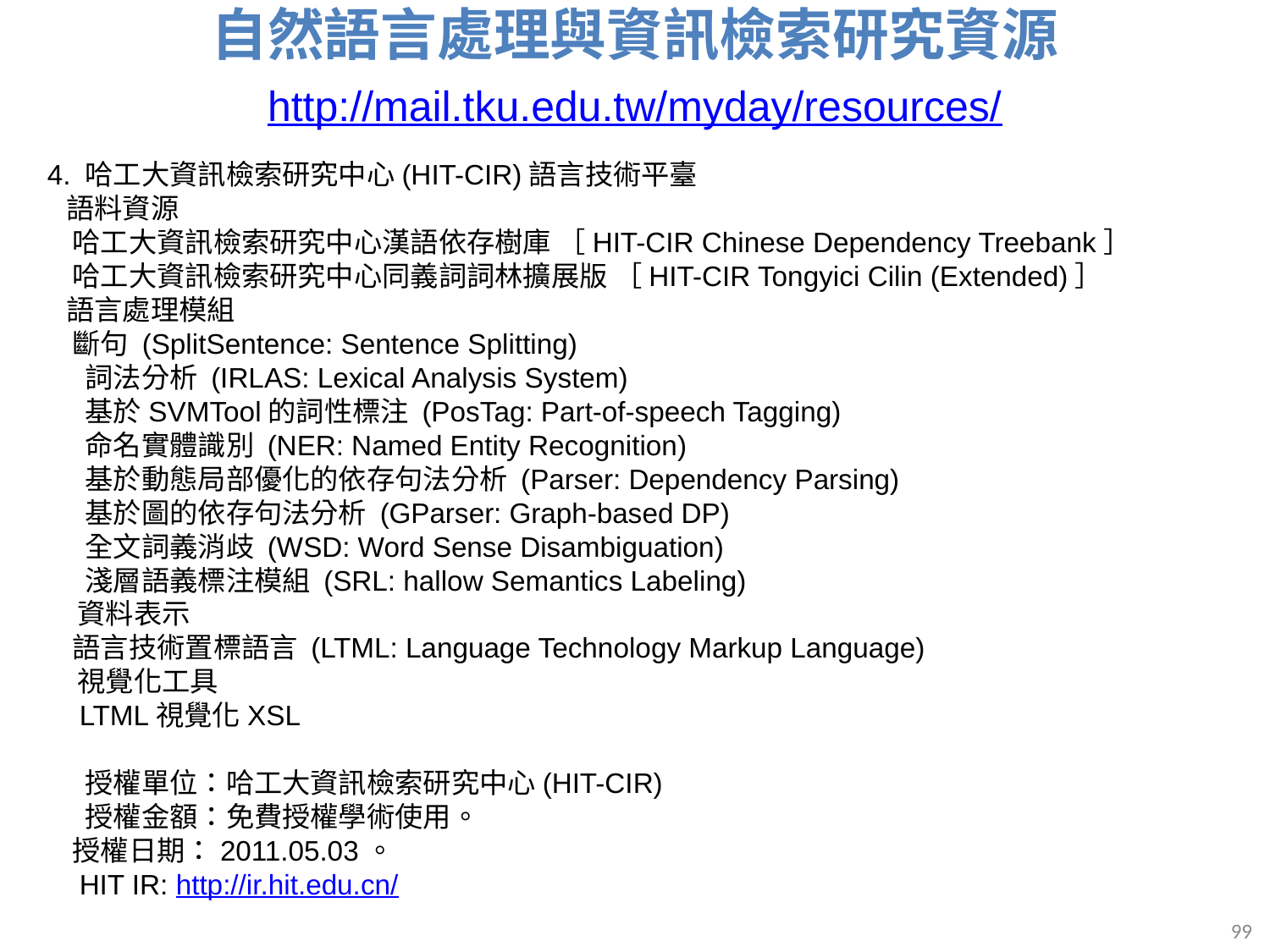

自然語言處理與資訊檢索研究資源
http://mail.tku.edu.tw/myday/resources/
4. 哈工大資訊檢索研究中心(HIT-CIR)語言技術平臺
   語料資源
    哈工大資訊檢索研究中心漢語依存樹庫 ［HIT-CIR Chinese Dependency Treebank］
    哈工大資訊檢索研究中心同義詞詞林擴展版 ［HIT-CIR Tongyici Cilin (Extended)］
   語言處理模組    
    斷句 (SplitSentence: Sentence Splitting)
    詞法分析 (IRLAS: Lexical Analysis System)
    基於SVMTool的詞性標注 (PosTag: Part-of-speech Tagging)
    命名實體識別 (NER: Named Entity Recognition)
    基於動態局部優化的依存句法分析 (Parser: Dependency Parsing)
    基於圖的依存句法分析 (GParser: Graph-based DP)
    全文詞義消歧 (WSD: Word Sense Disambiguation)
    淺層語義標注模組 (SRL: hallow Semantics Labeling)
   資料表示
    語言技術置標語言 (LTML: Language Technology Markup Language)
   視覺化工具
    LTML視覺化XSL
    授權單位：哈工大資訊檢索研究中心(HIT-CIR)
    授權金額：免費授權學術使用。
    授權日期：2011.05.03。
    HIT IR: http://ir.hit.edu.cn/
99